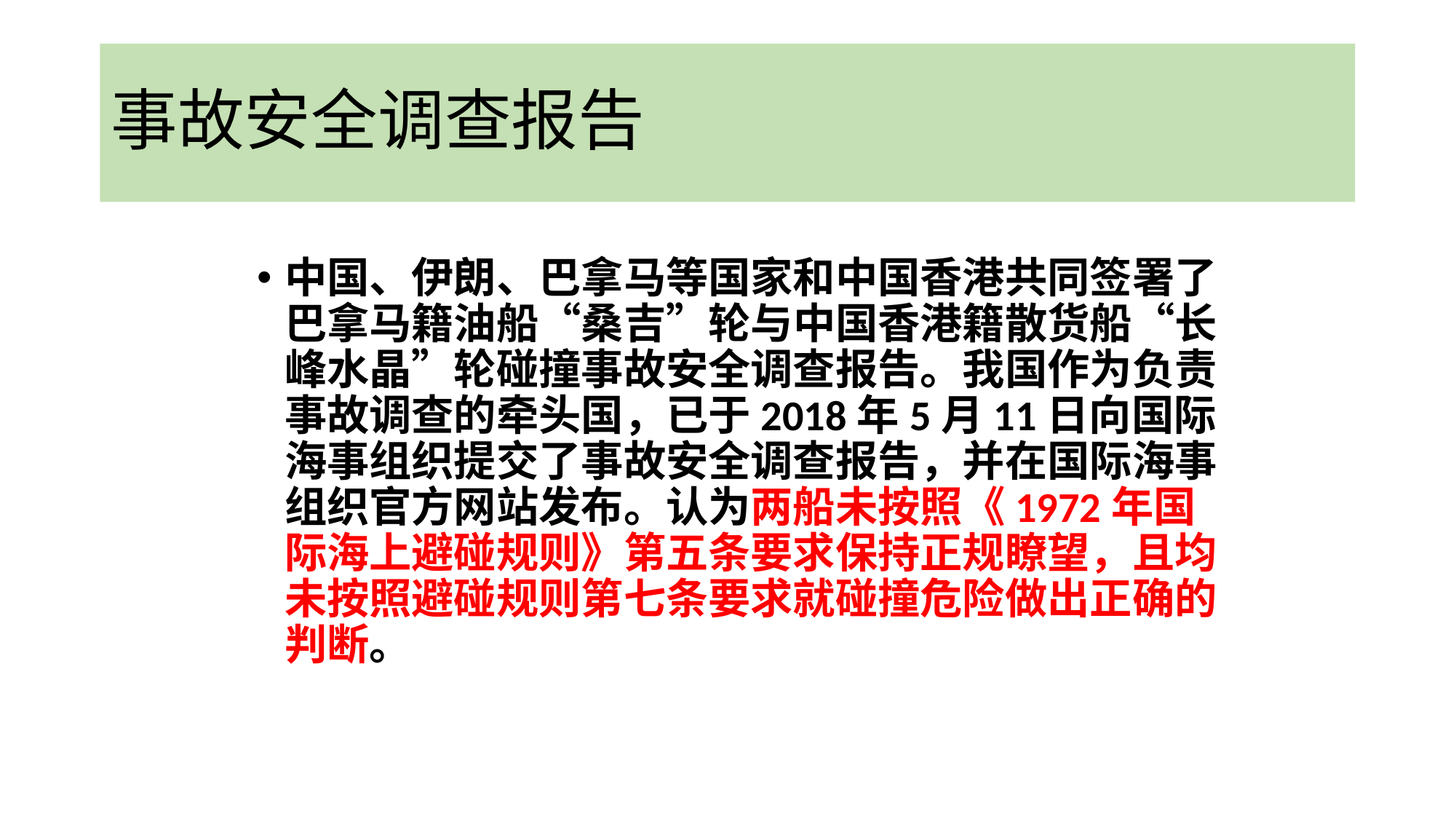

# 事故安全调查报告
中国、伊朗、巴拿马等国家和中国香港共同签署了巴拿马籍油船“桑吉”轮与中国香港籍散货船“长峰水晶”轮碰撞事故安全调查报告。我国作为负责事故调查的牵头国，已于2018年5月11日向国际海事组织提交了事故安全调查报告，并在国际海事组织官方网站发布。认为两船未按照《1972年国际海上避碰规则》第五条要求保持正规瞭望，且均未按照避碰规则第七条要求就碰撞危险做出正确的判断。